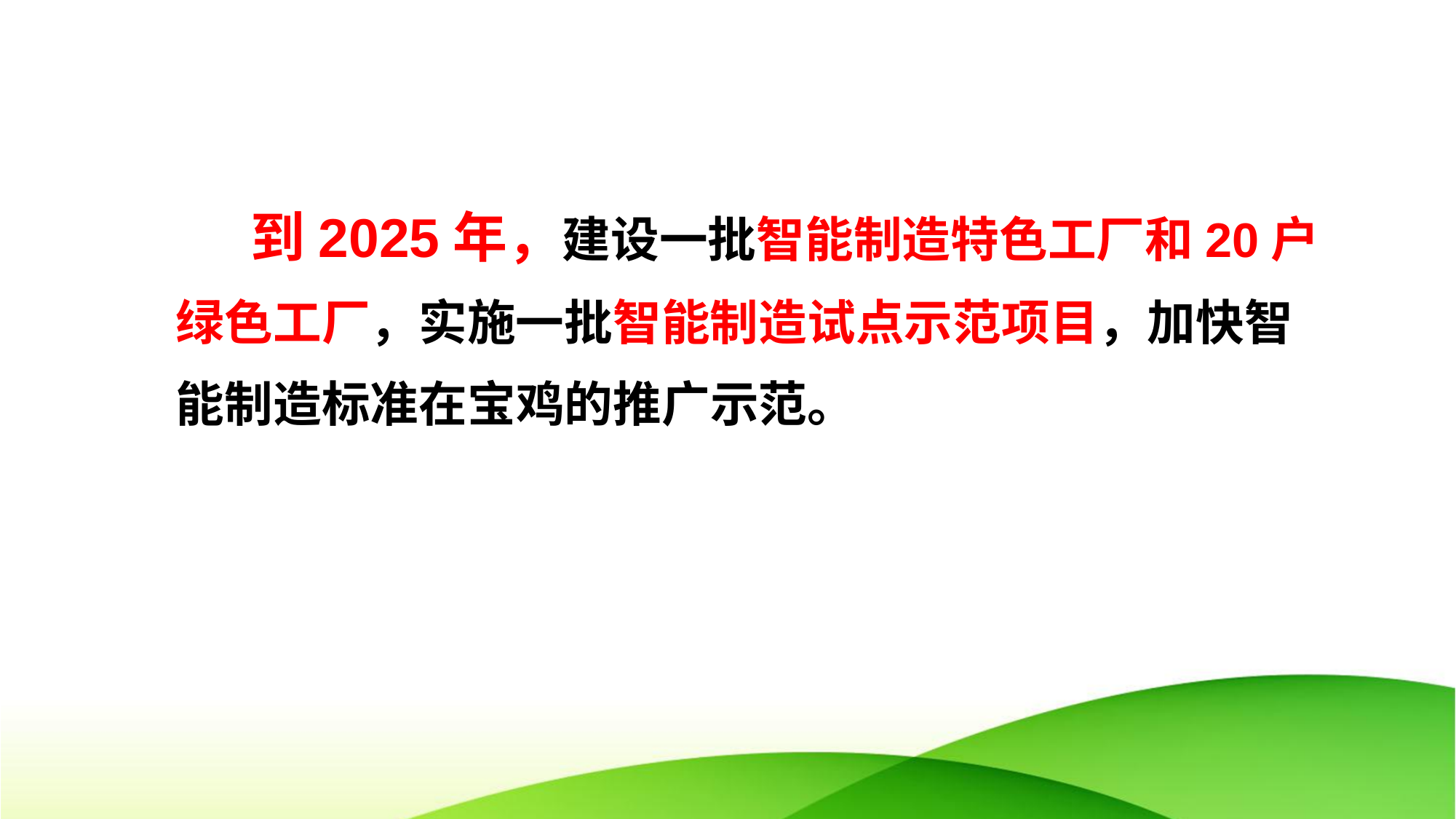

到2025年，建设一批智能制造特色工厂和20户绿色工厂，实施一批智能制造试点示范项目，加快智能制造标准在宝鸡的推广示范。